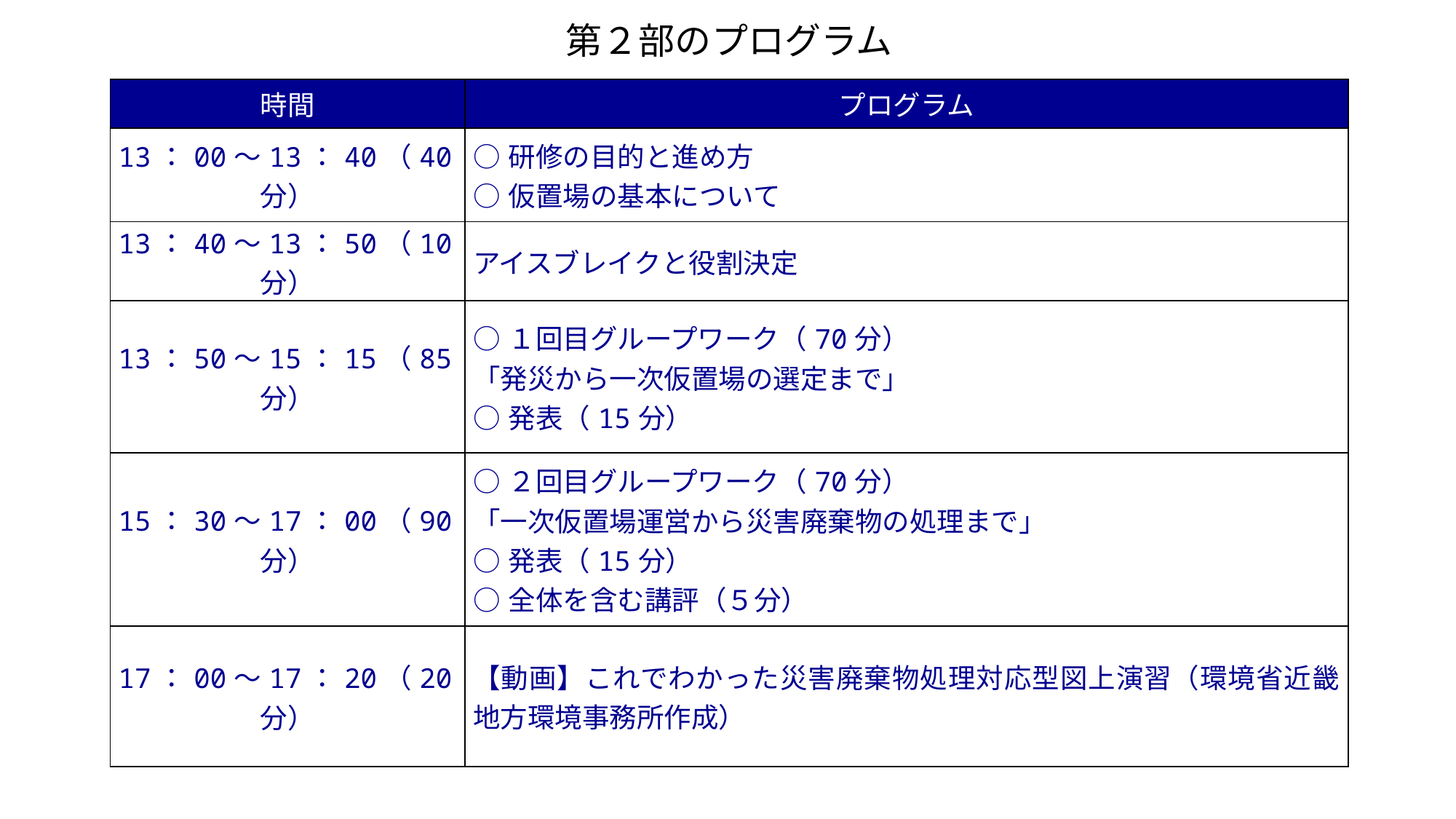

# 第２部のプログラム
| 時間 | プログラム |
| --- | --- |
| 13：00～13：40（40分） | ○研修の目的と進め方 ○仮置場の基本について |
| 13：40～13：50（10分） | アイスブレイクと役割決定 |
| 13：50～15：15（85分） | ○１回目グループワーク（70分） 「発災から一次仮置場の選定まで」 ○発表（15分） |
| 15：30～17：00（90分） | ○２回目グループワーク（70分） 「一次仮置場運営から災害廃棄物の処理まで」 ○発表（15分） ○全体を含む講評（５分） |
| 17：00～17：20（20分） | 【動画】これでわかった災害廃棄物処理対応型図上演習（環境省近畿地方環境事務所作成） |